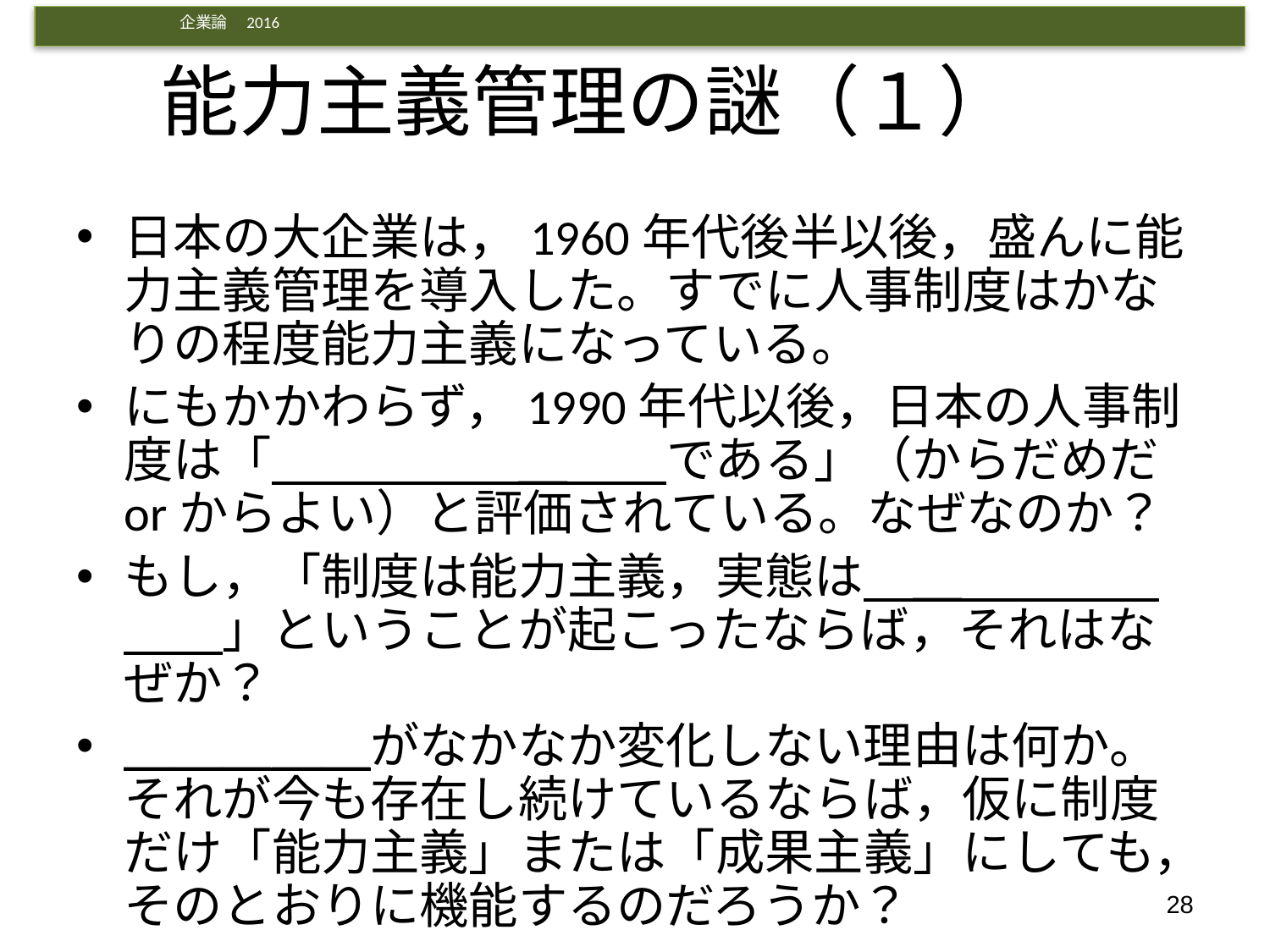

# 能力主義管理の謎（１）
日本の大企業は，1960年代後半以後，盛んに能力主義管理を導入した。すでに人事制度はかなりの程度能力主義になっている。
にもかかわらず，1990年代以後，日本の人事制度は「　　　　　＿　　である」（からだめだorからよい）と評価されている。なぜなのか？
もし，「制度は能力主義，実態は　＿　　　　　　」ということが起こったならば，それはなぜか？
＿＿＿＿＿がなかなか変化しない理由は何か。それが今も存在し続けているならば，仮に制度だけ「能力主義」または「成果主義」にしても，そのとおりに機能するのだろうか？
28